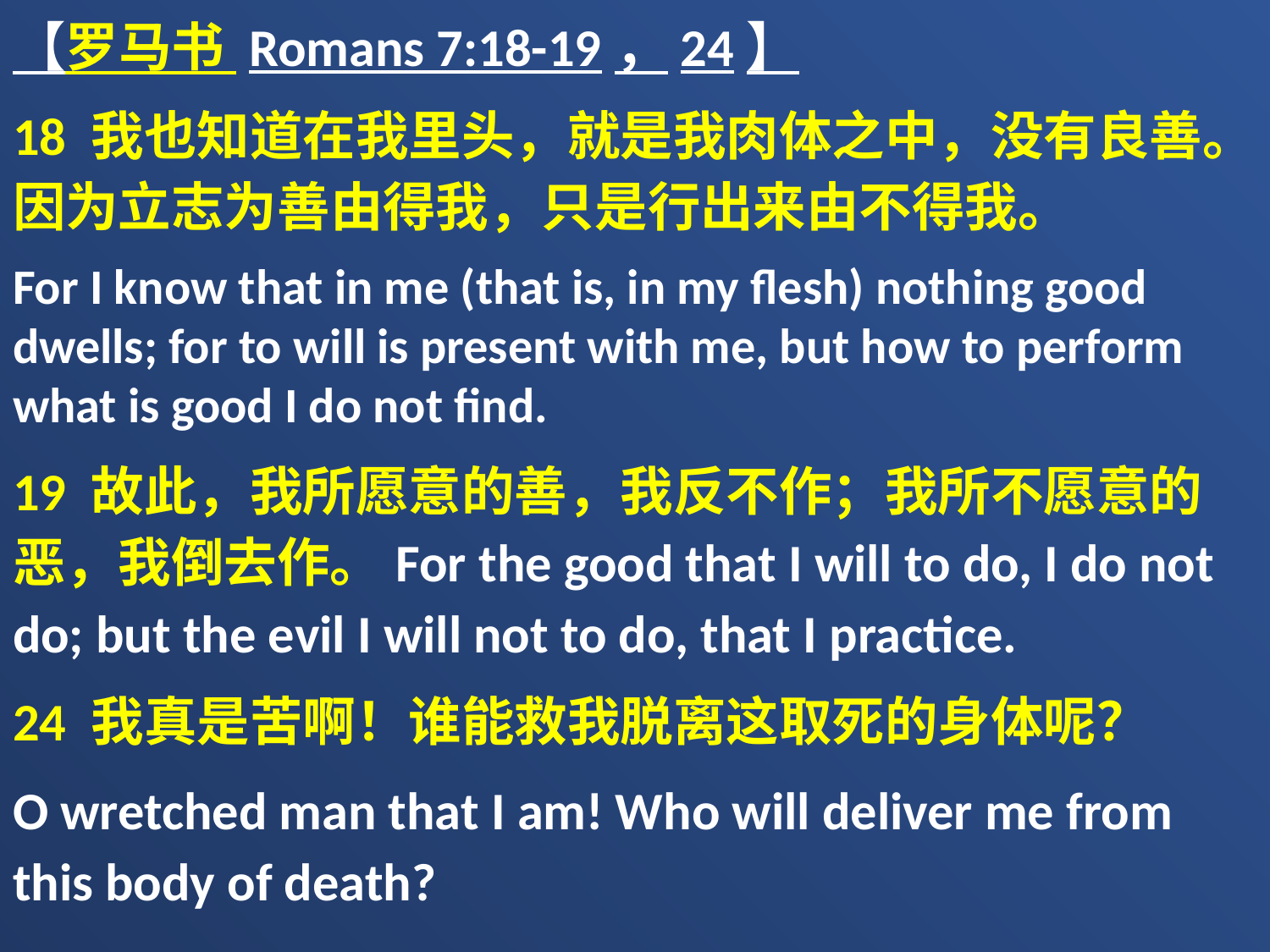

【罗马书 Romans 7:18-19，24】
18 我也知道在我里头，就是我肉体之中，没有良善。因为立志为善由得我，只是行出来由不得我。
For I know that in me (that is, in my flesh) nothing good dwells; for to will is present with me, but how to perform what is good I do not find.
19 故此，我所愿意的善，我反不作；我所不愿意的恶，我倒去作。For the good that I will to do, I do not do; but the evil I will not to do, that I practice.
24 我真是苦啊！谁能救我脱离这取死的身体呢？
O wretched man that I am! Who will deliver me from this body of death?